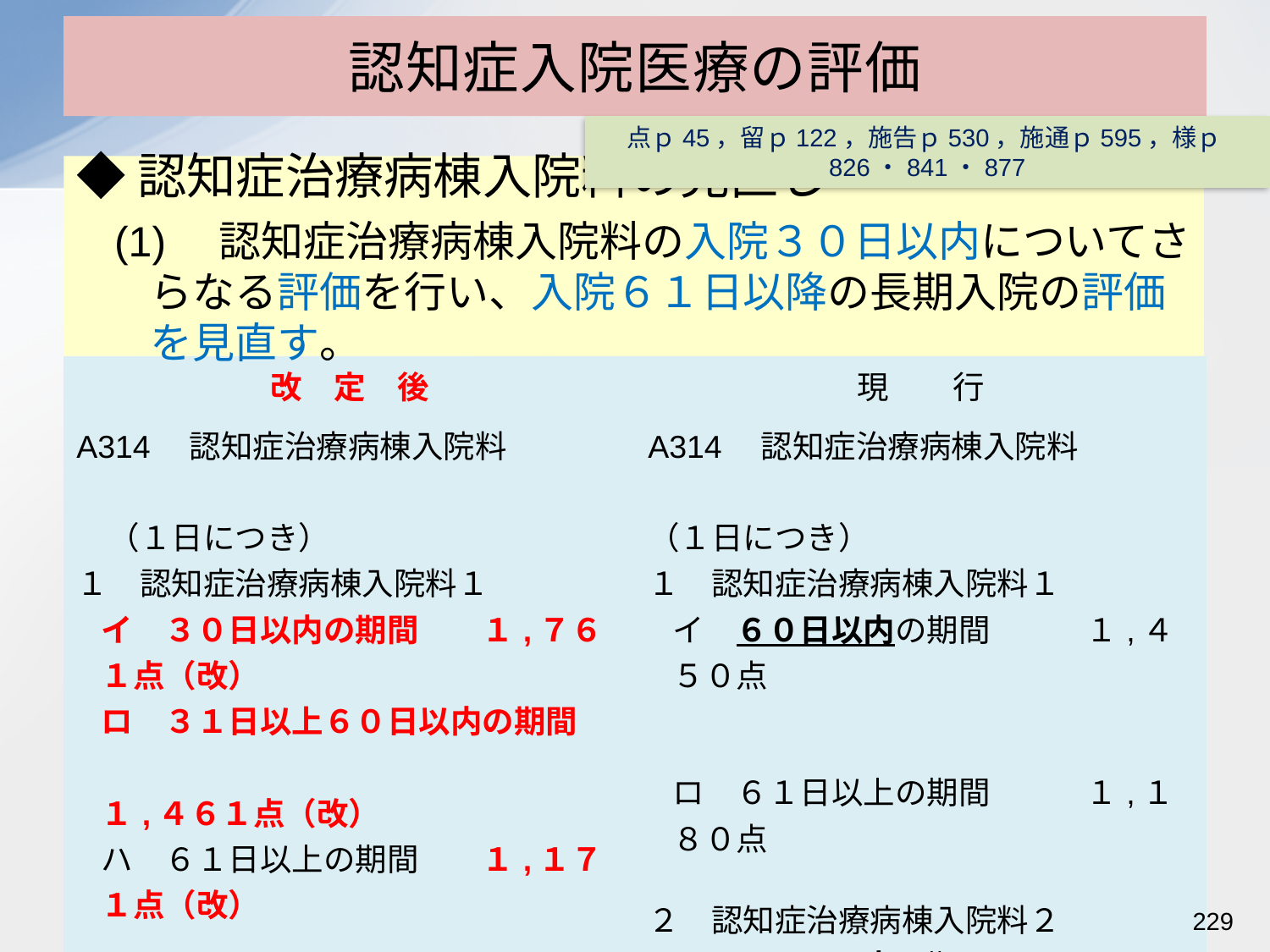

# 認知症入院医療の評価
点ｐ45，留ｐ122，施告ｐ530，施通ｐ595，様ｐ826・841・877
◆認知症治療病棟入院料の見直し
(1)　認知症治療病棟入院料の入院３０日以内についてさらなる評価を行い、入院６１日以降の長期入院の評価を見直す。
| 改　定　後 | 現　　行 |
| --- | --- |
| A314　認知症治療病棟入院料 　　　　　　　　　　　　　　　　　　（１日につき） １　認知症治療病棟入院料１ イ　３０日以内の期間　　１,７６１点（改） ロ　３１日以上６０日以内の期間 　　　　　　　　　　　　　　　１,４６１点（改） ハ　６１日以上の期間　　１,１７１点（改） ２ 認知症治療病棟入院料２ イ　３０日以内の期間　　１,２８１点（改） ロ　３１日以上６０日以内の期間 　　　　　　　　　　　　　　　１,０８１点（改） ハ　６１日以上の期間　　　 ９６１点（改） | A314　認知症治療病棟入院料 　　　　　　　　　　　　　　　　　（１日につき） １　認知症治療病棟入院料１ イ　６０日以内の期間　　　１,４５０点 ロ　６１日以上の期間　　　１,１８０点 ２　認知症治療病棟入院料２ イ　６０日以内の期間　　　１,０７０点 ロ　６１日以上の期間　　　　 ９７０点 |
229